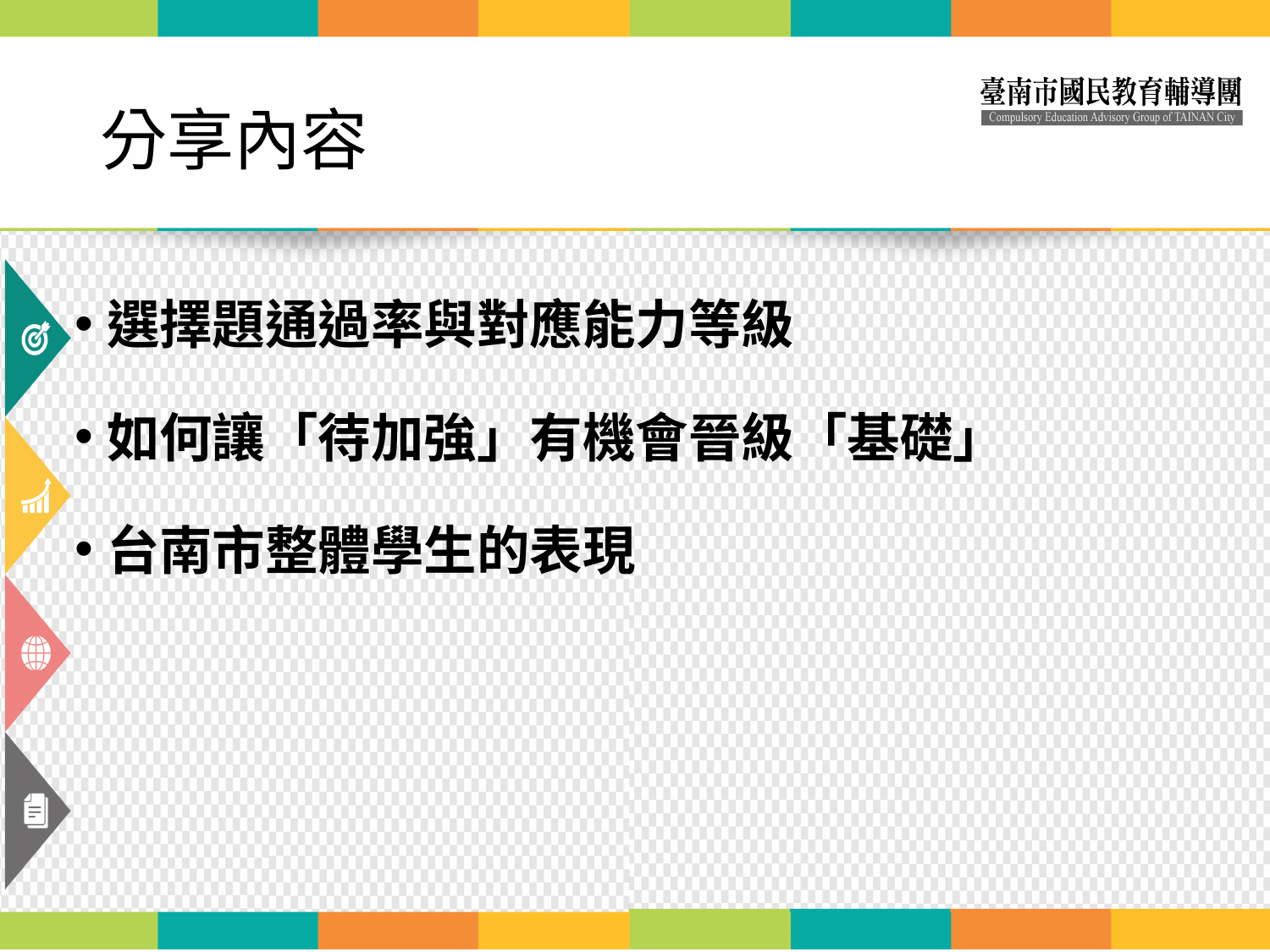

# 分享內容
選擇題通過率與對應能力等級
如何讓「待加強」有機會晉級「基礎」
台南市整體學生的表現